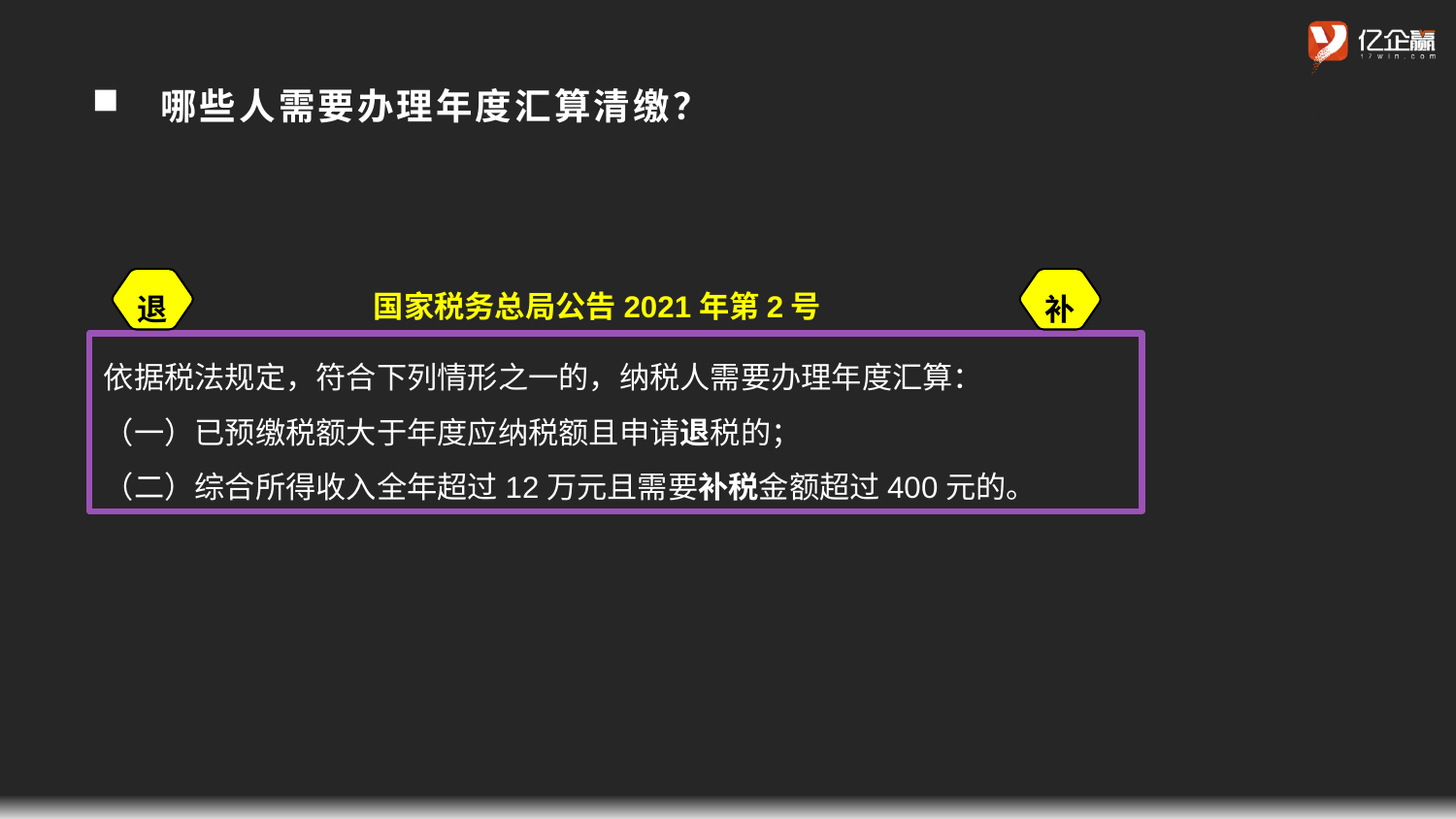

哪些人需要办理年度汇算清缴？
国家税务总局公告2021年第2号
退
补
依据税法规定，符合下列情形之一的，纳税人需要办理年度汇算：
（一）已预缴税额大于年度应纳税额且申请退税的；
（二）综合所得收入全年超过12万元且需要补税金额超过400元的。